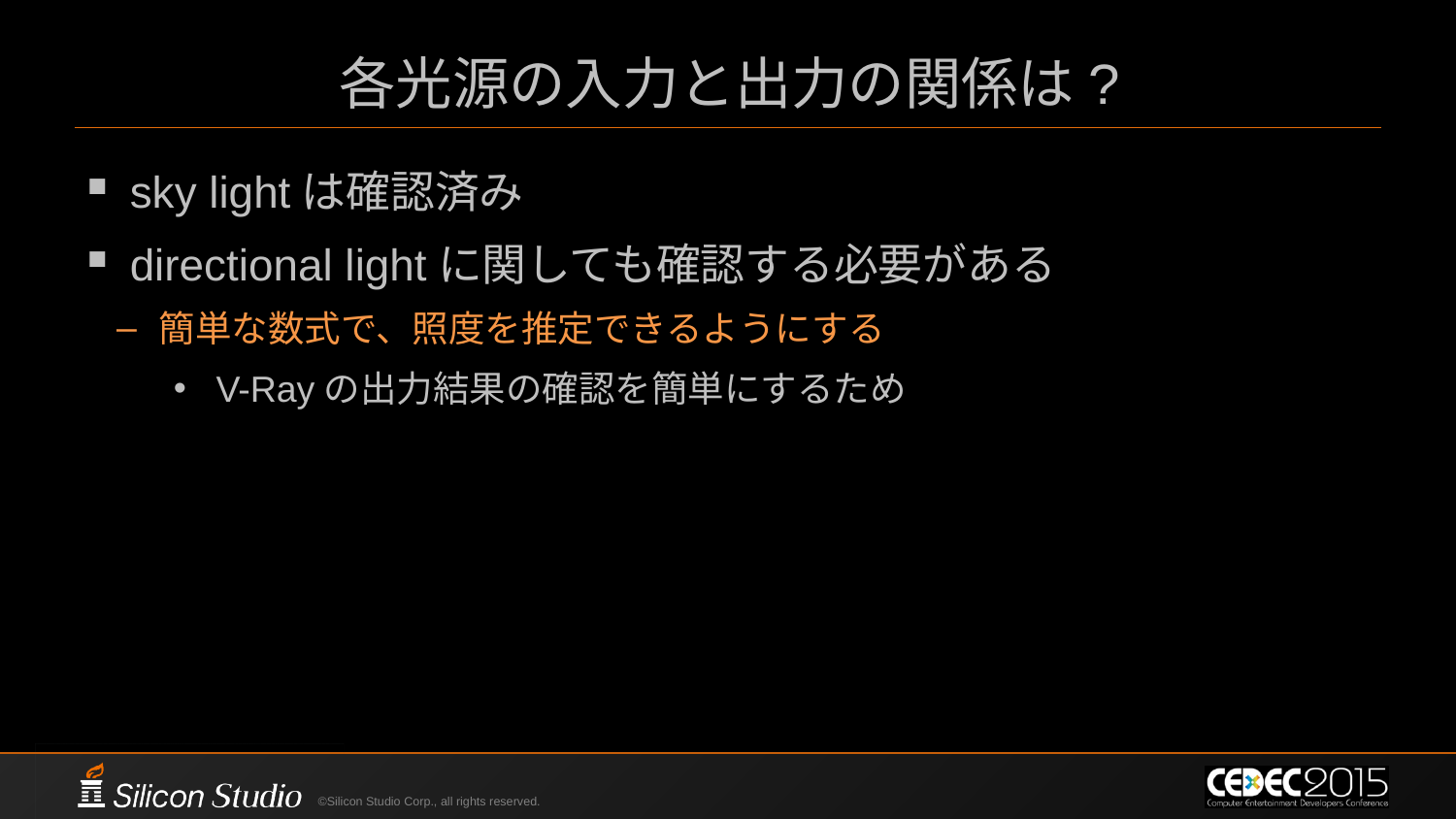

# 各光源の入力と出力の関係は?
sky lightは確認済み
directional lightに関しても確認する必要がある
簡単な数式で、照度を推定できるようにする
V-Rayの出力結果の確認を簡単にするため